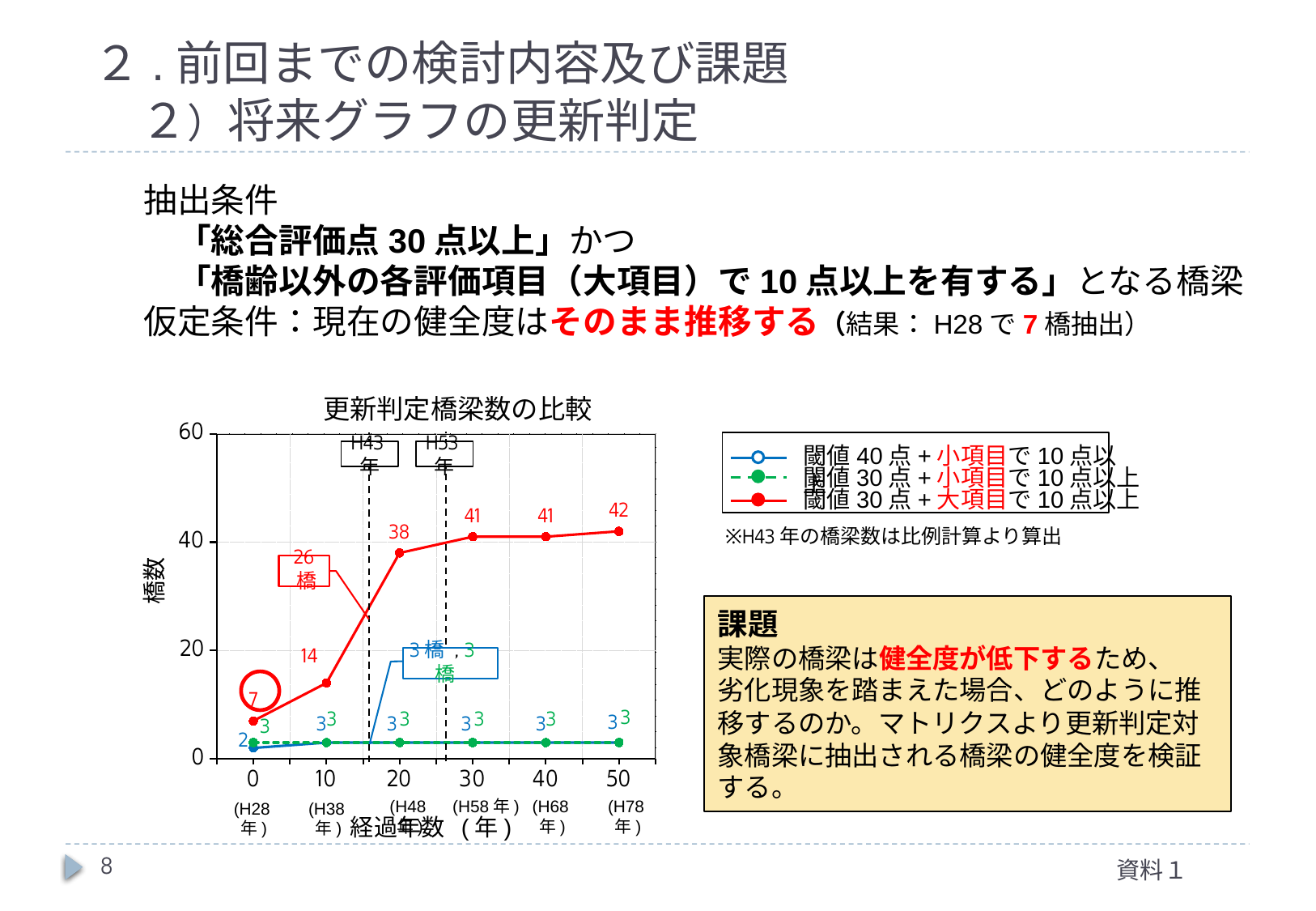

# ２.前回までの検討内容及び課題 　２）将来グラフの更新判定
抽出条件
　「総合評価点30点以上」かつ
　「橋齢以外の各評価項目（大項目）で10点以上を有する」となる橋梁
仮定条件：現在の健全度はそのまま推移する（結果：H28で7橋抽出）
更新判定橋梁数の比較

### Chart

| Category | 閾値40点+各小項目10点以上 | 閾値30点+各小項目10点以上 | 閾値30点+各大項目10点以上 |
|---|---|---|---|
| 0 | 2.0 | 3.0 | 7.0 |
| 10 | 3.0 | 3.0 | 14.0 |
| 20 | 3.0 | 3.0 | 38.0 |
| 30 | 3.0 | 3.0 | 41.0 |
| 40 | 3.0 | 3.0 | 41.0 |
| 50 | 3.0 | 3.0 | 42.0 |
H43年
H53年
26橋

橋数
3橋 , 3橋

(H48年)
(H58年)
(H68年)
(H78年)
(H28年)
(H38年)
経過年数  (年)

閾値40点+小項目で10点以上

閾値30点+小項目で10点以上

閾値30点+大項目で10点以上

※H43年の橋梁数は比例計算より算出

課題
実際の橋梁は健全度が低下するため、
劣化現象を踏まえた場合、どのように推移するのか。マトリクスより更新判定対象橋梁に抽出される橋梁の健全度を検証する。

8
資料１